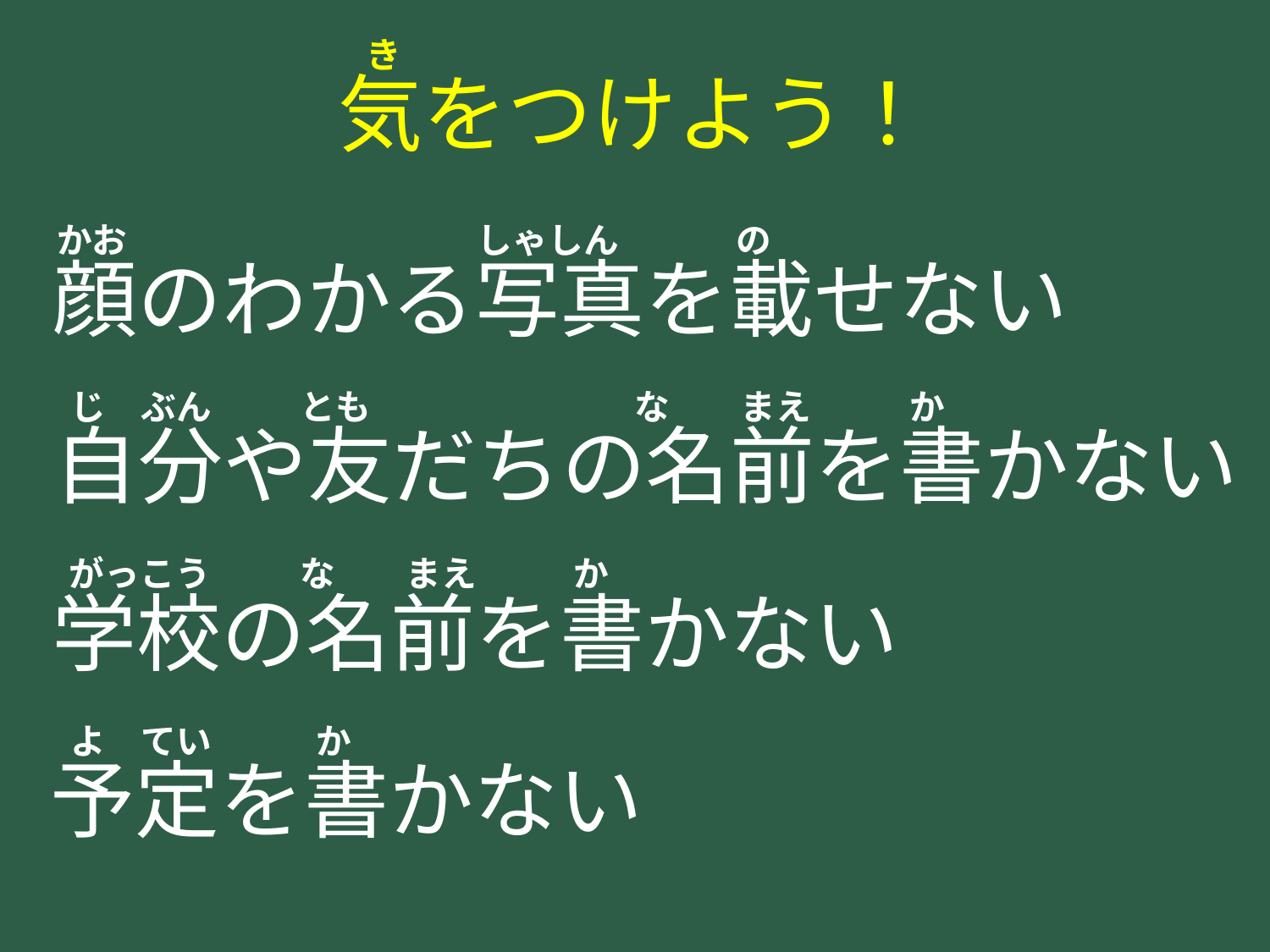

き
気をつけよう！
かお
しゃしん
の
顔のわかる写真を載せない
じ　ぶん
とも
な　　まえ
か
自分や友だちの名前を書かない
がっこう
な　　まえ
か
学校の名前を書かない
よ　てい
か
予定を書かない